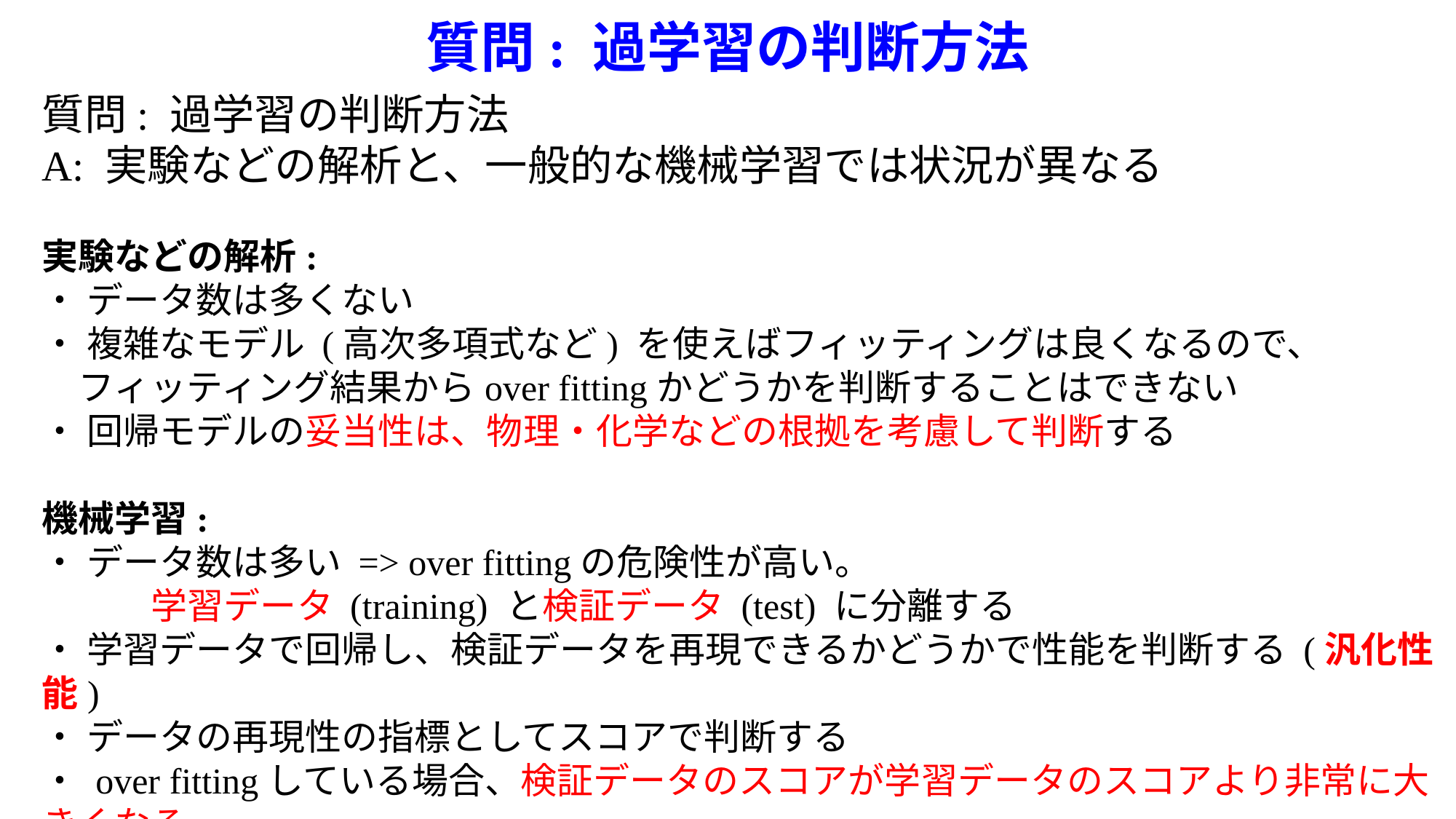

# 質問: 過学習の判断方法
質問: 過学習の判断方法
A: 実験などの解析と、一般的な機械学習では状況が異なる

実験などの解析:
・ データ数は多くない
・ 複雑なモデル (高次多項式など) を使えばフィッティングは良くなるので、
　フィッティング結果からover fittingかどうかを判断することはできない
・ 回帰モデルの妥当性は、物理・化学などの根拠を考慮して判断する

機械学習:
・ データ数は多い => over fittingの危険性が高い。
　　　学習データ (training) と検証データ (test) に分離する
・ 学習データで回帰し、検証データを再現できるかどうかで性能を判断する (汎化性能)
・ データの再現性の指標としてスコアで判断する
・ over fittingしている場合、検証データのスコアが学習データのスコアより非常に大きくなる
・ 入力目的関数 (input) と、回帰モデルで計算した予測値 (predict) の相関図も使われる